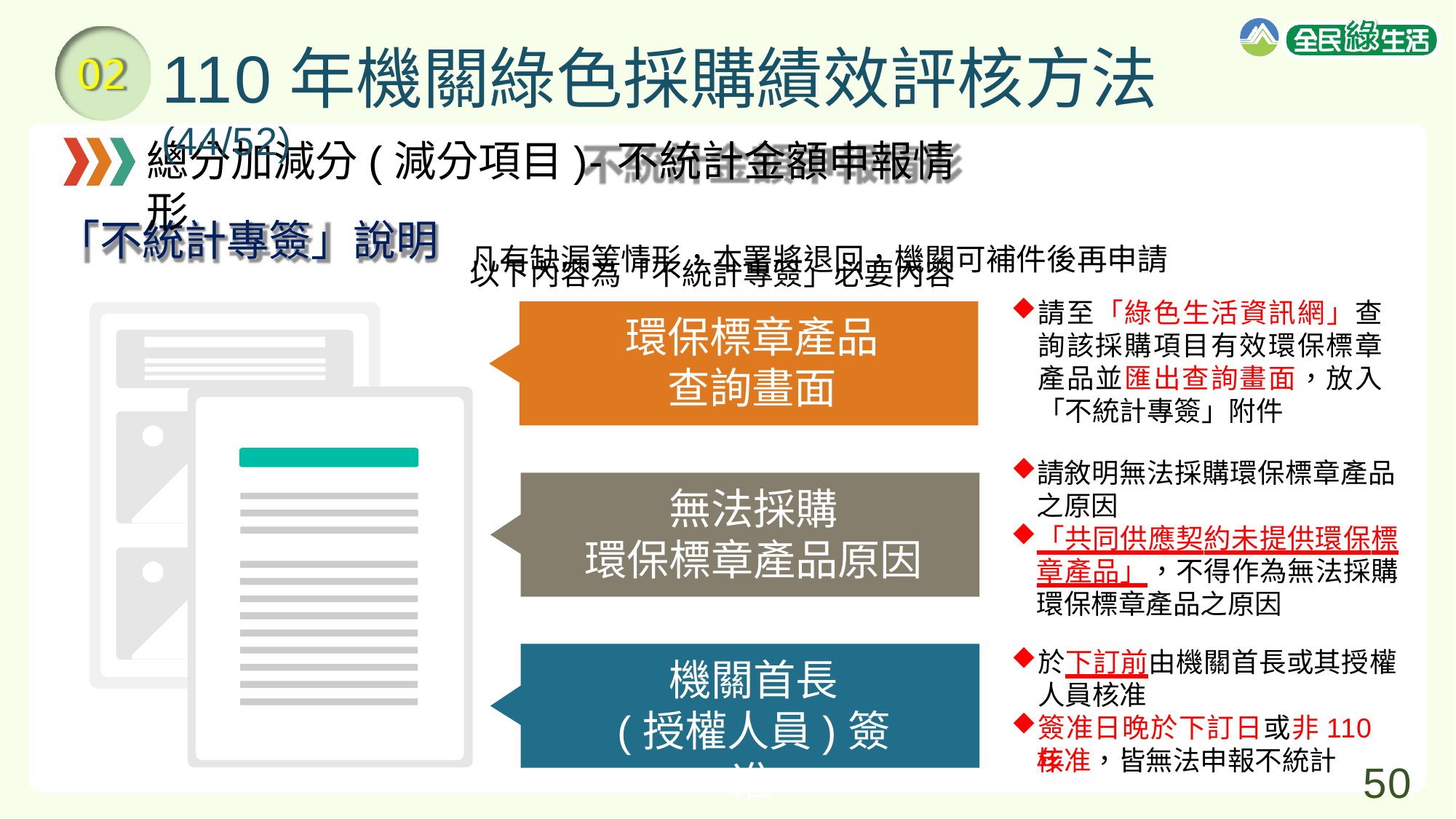

# 110年機關綠色採購績效評核方法(44/52)
02
總分加減分(減分項目)-不統計金額申報情形
以下內容為「不統計專簽」必要內容

「不統計專簽」說明
凡有缺漏等情形，本署將退回，機關可補件後再申請
請至「綠色生活資訊網」查

環保標章產品 查詢畫面
詢該採購項目有效環保標章 產品並匯出查詢畫面，放入
「不統計專簽」附件
請敘明無法採購環保標章產品 之原因
「共同供應契約未提供環保標 章產品」，不得作為無法採購 環保標章產品之原因
於下訂前由機關首長或其授權 人員核准
簽准日晚於下訂日或非110年

無法採購
環保標章產品原因

機關首長
(授權人員)簽准
核准，皆無法申報不統計
50